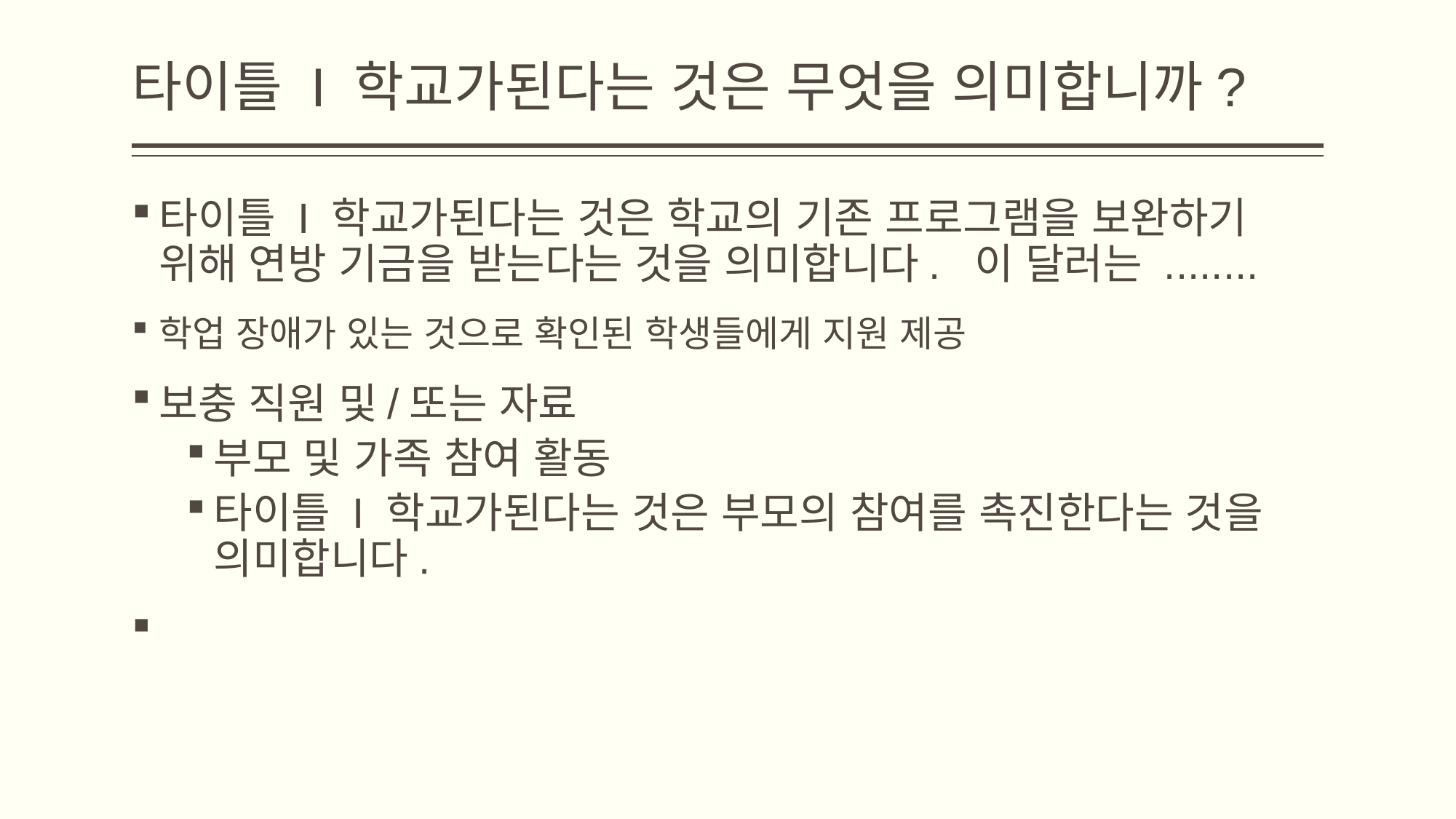

# 타이틀 I 학교가된다는 것은 무엇을 의미합니까?

타이틀 I 학교가된다는 것은 학교의 기존 프로그램을 보완하기 위해 연방 기금을 받는다는 것을 의미합니다.  이 달러는 ........
학업 장애가 있는 것으로 확인된 학생들에게 지원 제공
보충 직원 및/또는 자료
부모 및 가족 참여 활동
타이틀 I 학교가된다는 것은 부모의 참여를 촉진한다는 것을 의미합니다.